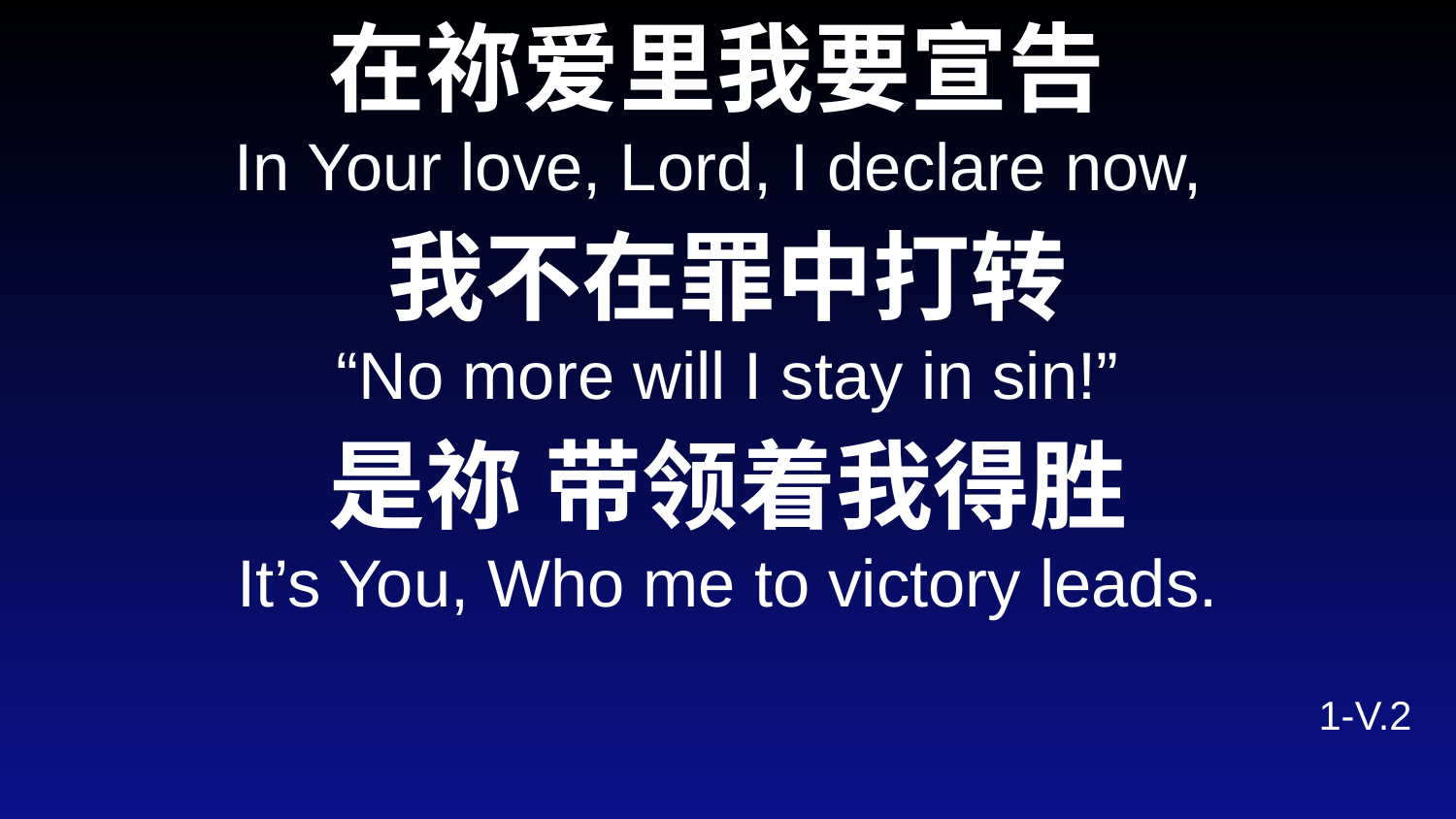

在祢爱里我要宣告
In Your love, Lord, I declare now,
我不在罪中打转
“No more will I stay in sin!”
是祢 带领着我得胜
It’s You, Who me to victory leads.

1-V.2